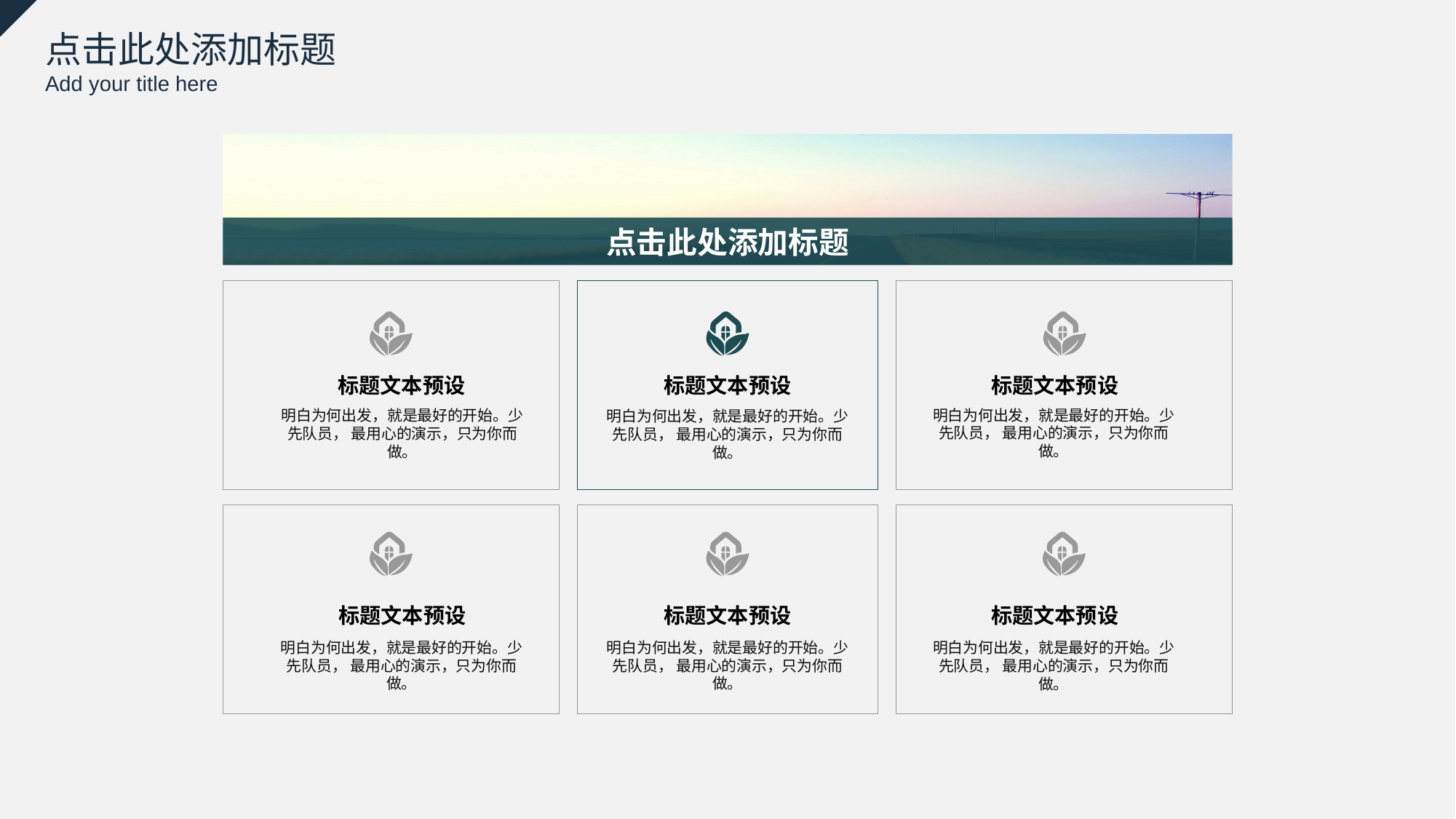

点击此处添加标题
Add your title here

点击此处添加标题

标题文本预设
标题文本预设
标题文本预设
明白为何出发，就是最好的开始。少先队员， 最用心的演示，只为你而做。
明白为何出发，就是最好的开始。少先队员， 最用心的演示，只为你而做。
明白为何出发，就是最好的开始。少先队员， 最用心的演示，只为你而做。

标题文本预设
标题文本预设
标题文本预设
明白为何出发，就是最好的开始。少先队员， 最用心的演示，只为你而做。
明白为何出发，就是最好的开始。少先队员， 最用心的演示，只为你而做。
明白为何出发，就是最好的开始。少先队员， 最用心的演示，只为你而做。